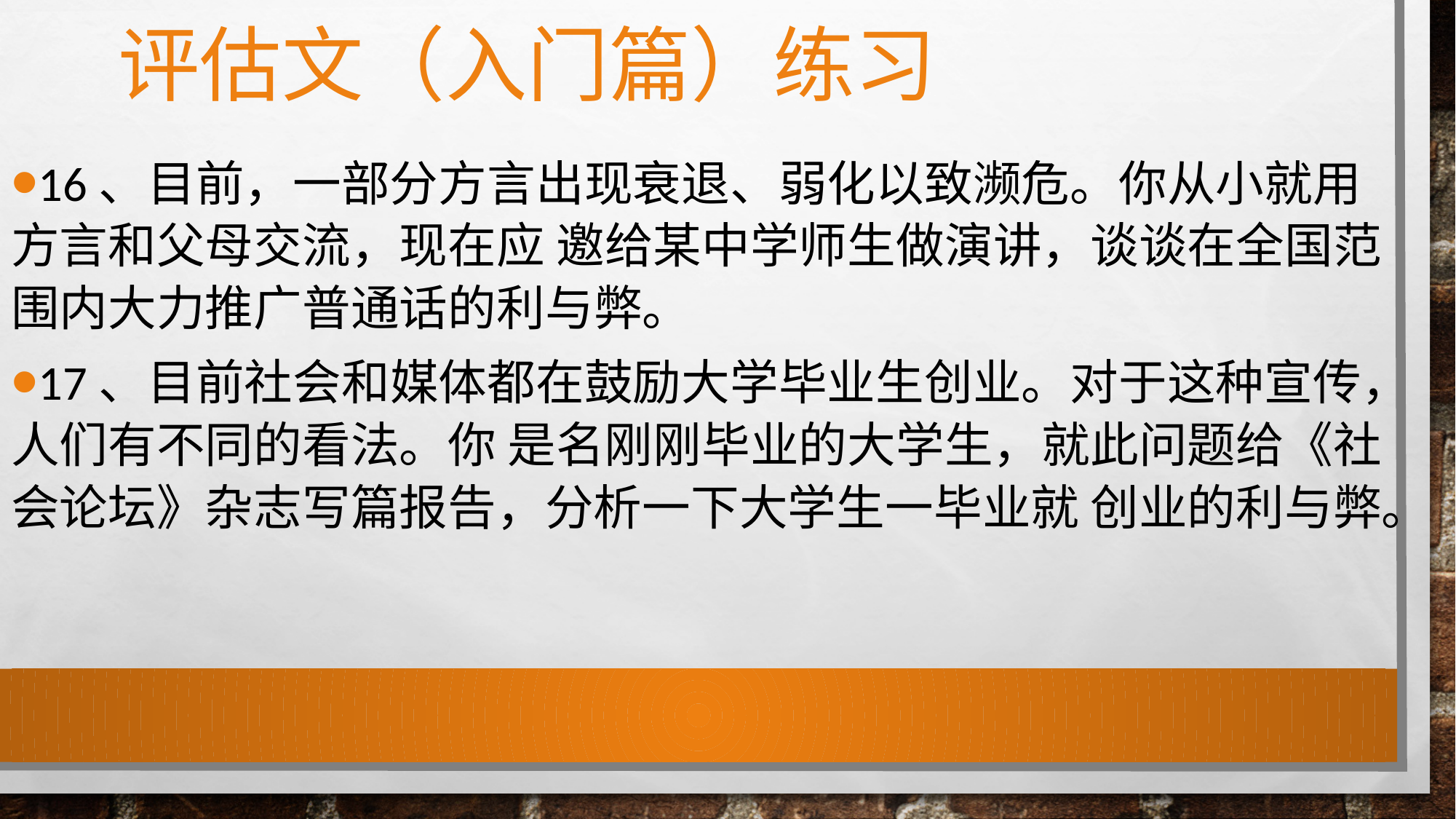

# 评估文（入门篇）练习
16、目前，一部分方言出现衰退、弱化以致濒危。你从小就用方言和父母交流，现在应 邀给某中学师生做演讲，谈谈在全国范围内大力推广普通话的利与弊。
17、目前社会和媒体都在鼓励大学毕业生创业。对于这种宣传，人们有不同的看法。你 是名刚刚毕业的大学生，就此问题给《社会论坛》杂志写篇报告，分析一下大学生一毕业就 创业的利与弊。